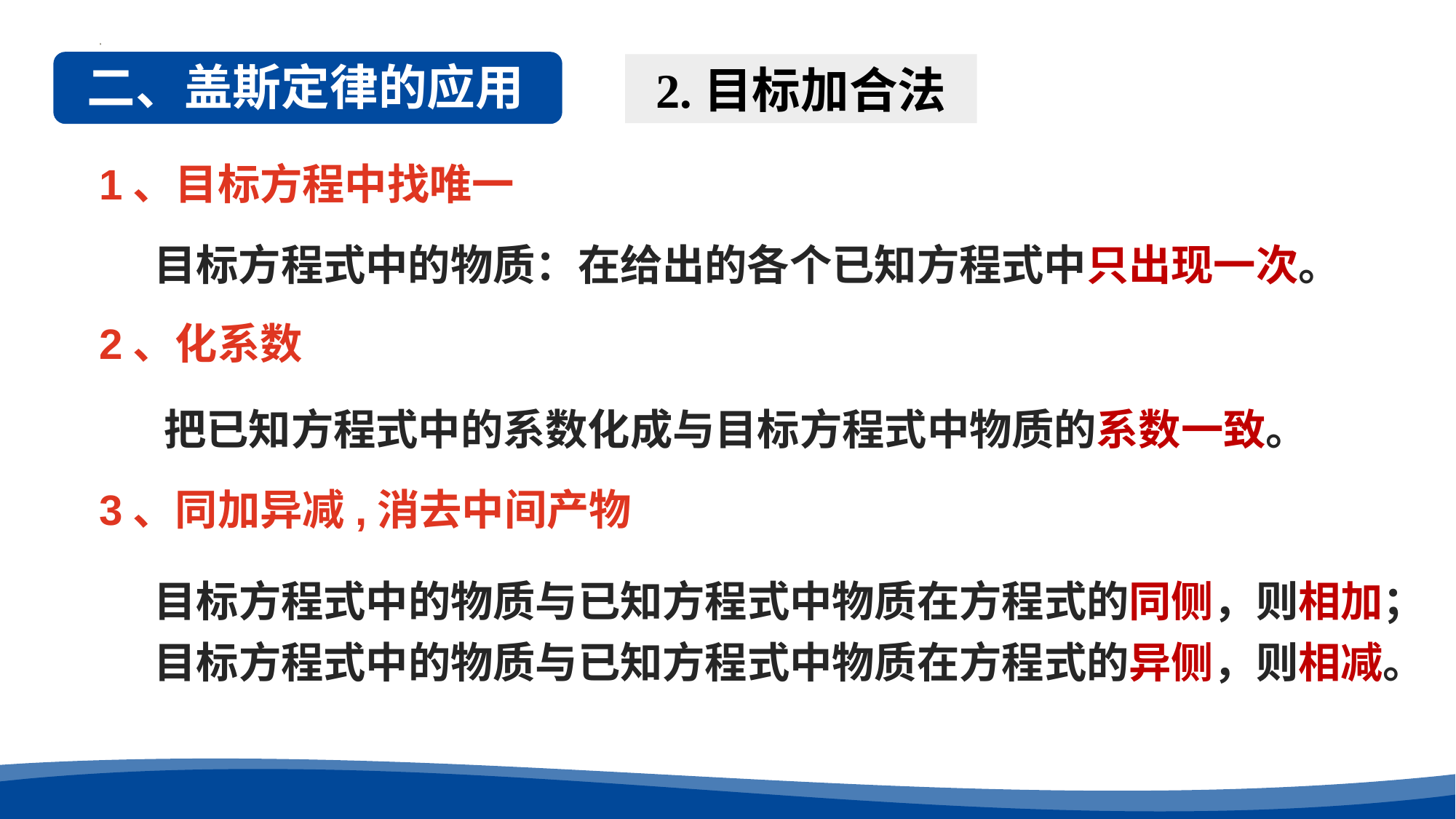

二、盖斯定律的应用

2.目标加合法

1、目标方程中找唯一
目标方程式中的物质：在给出的各个已知方程式中只出现一次。
2、化系数
把已知方程式中的系数化成与目标方程式中物质的系数一致。
3、同加异减,消去中间产物
目标方程式中的物质与已知方程式中物质在方程式的同侧，则相加；
目标方程式中的物质与已知方程式中物质在方程式的异侧，则相减。